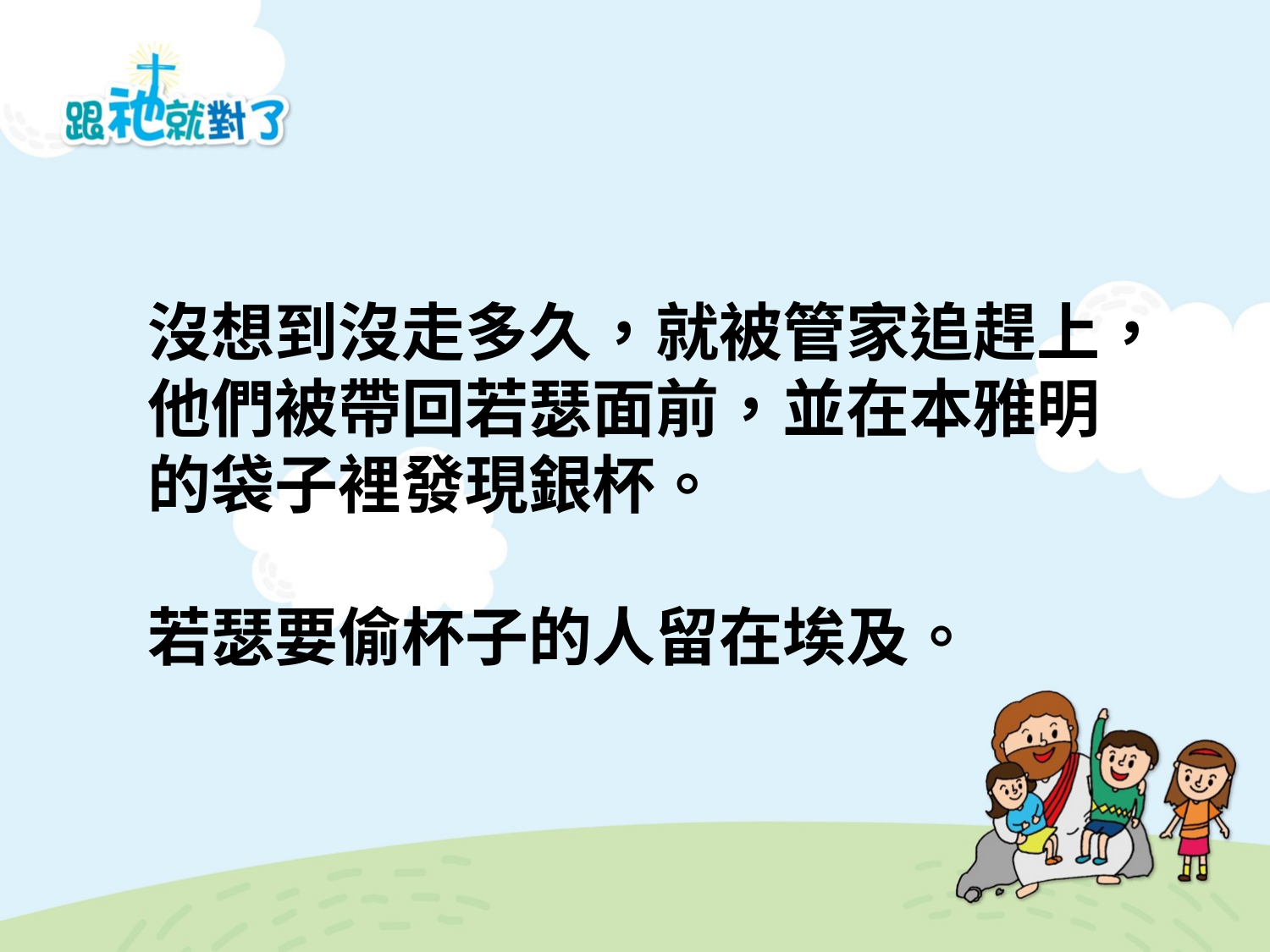

沒想到沒走多久，就被管家追趕上，他們被帶回若瑟面前，並在本雅明的袋子裡發現銀杯。

若瑟要偷杯子的人留在埃及。